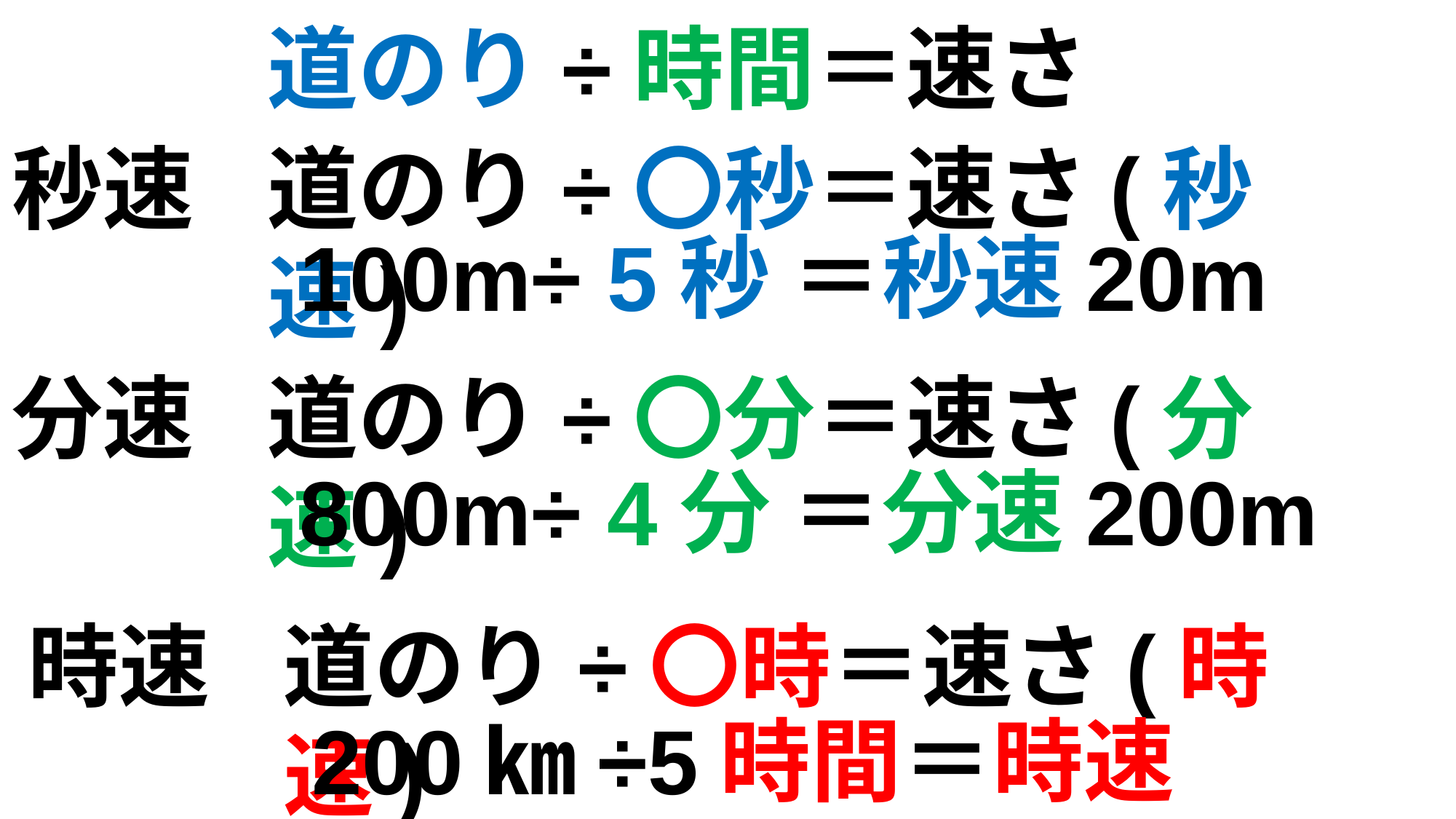

道のり÷時間＝速さ
秒速
道のり÷〇秒＝速さ(秒速)
100m÷ 5秒 ＝秒速20m
道のり÷〇分＝速さ(分速)
分速
800m÷ 4分 ＝分速200m
道のり÷〇時＝速さ(時速)
時速
200㎞÷5時間＝時速40km